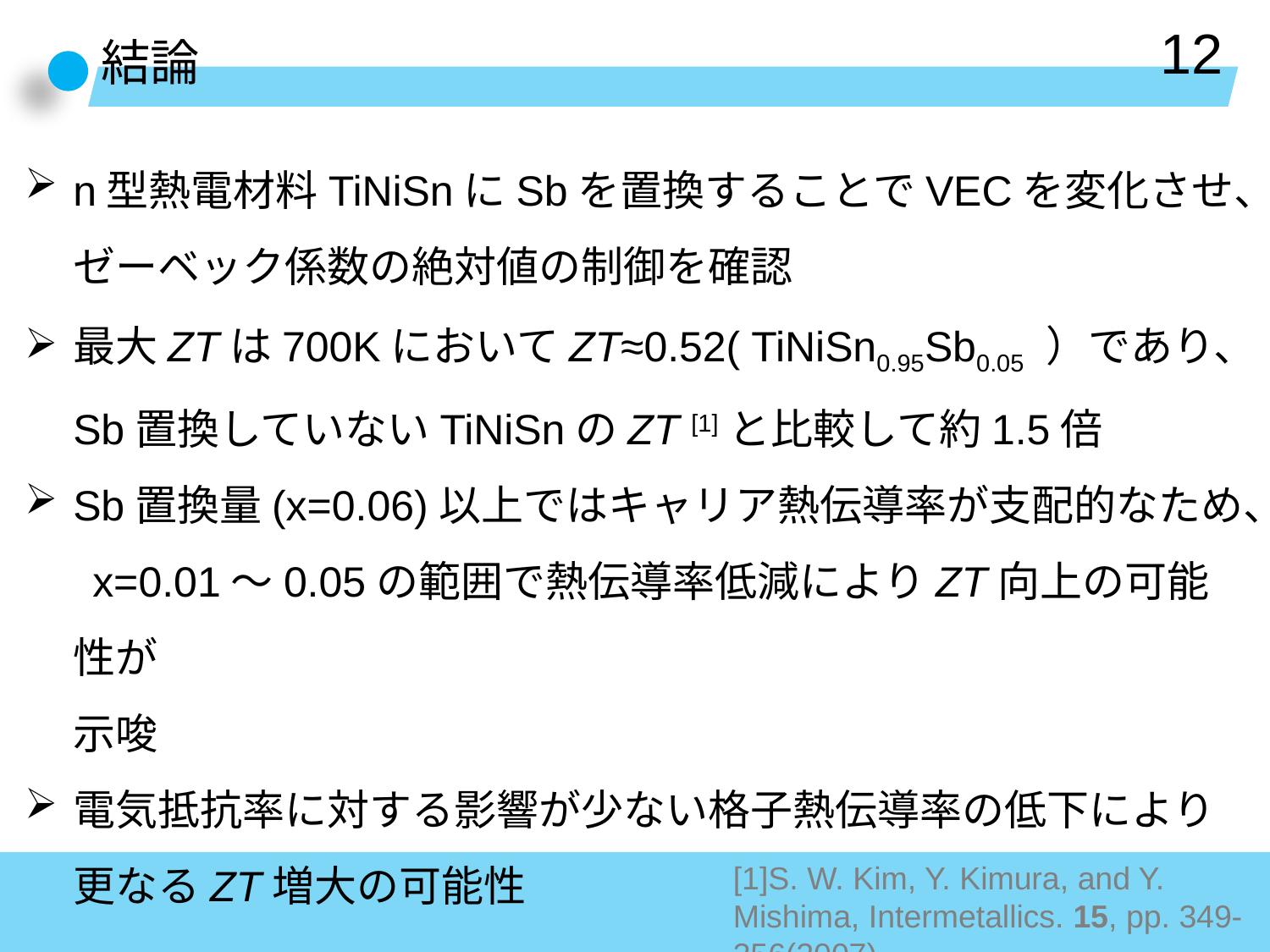

12
結論
n型熱電材料TiNiSnにSbを置換することでVECを変化させ、ゼーベック係数の絶対値の制御を確認
最大ZTは700KにおいてZT≈0.52( TiNiSn0.95Sb0.05 ）であり、Sb置換していないTiNiSnのZT [1]と比較して約1.5倍
Sb置換量(x=0.06)以上ではキャリア熱伝導率が支配的なため、 x=0.01～0.05の範囲で熱伝導率低減によりZT向上の可能性が
示唆
電気抵抗率に対する影響が少ない格子熱伝導率の低下により更なるZT増大の可能性
[1]S. W. Kim, Y. Kimura, and Y. Mishima, Intermetallics. 15, pp. 349-356(2007).